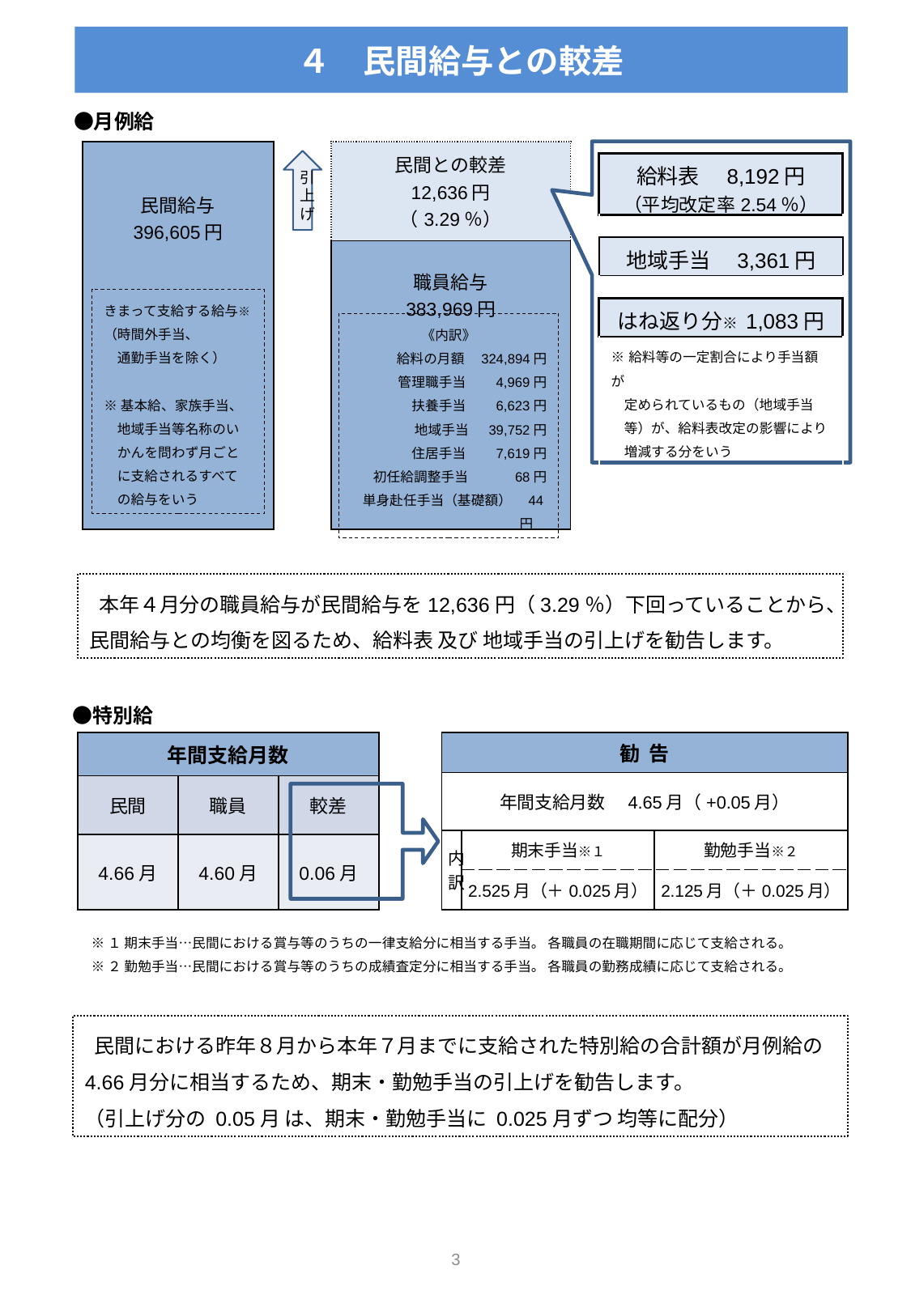

# ４　民間給与との較差
　●月例給
| 民間給与 396,605円 |  | 民間との較差 12,636円 （3.29％） |
| --- | --- | --- |
|  |  | 職員給与 383,969円 |

引上げ
| 給料表　8,192円 （平均改定率2.54％） |
| --- |
|  |
| 地域手当　3,361円 |
|  |
| はね返り分※ 1,083円 |
| ※給料等の一定割合により手当額が 定められているもの（地域手当 等）が、給料表改定の影響により 増減する分をいう |
きまって支給する給与※
（時間外手当、
　通勤手当を除く）

※基本給、家族手当、
　地域手当等名称のい
　かんを問わず月ごと
　に支給されるすべて
　の給与をいう
《内訳》
　給料の月額　324,894円
　管理職手当　　4,969円
　扶養手当　　6,623円
　地域手当　 39,752円
　住居手当　　7,619円
　初任給調整手当　 　　68円
単身赴任手当（基礎額）　44円
 本年４月分の職員給与が民間給与を12,636円（3.29％）下回っていることから、
民間給与との均衡を図るため、給料表 及び 地域手当の引上げを勧告します。
　●特別給
| 勧 告 | 勧告 |  |
| --- | --- | --- |
| 年間支給月数　4.65月（+0.05月） | 年間支給月数 |  |
| 内訳 | 期末手当※１ | 勤勉手当※２ |
|  | 2.525月（＋0.025月） | 2.125月（＋0.025月） |
| 年間支給月数 |  |  |
| --- | --- | --- |
| 民間 | 職員 | 較差 |
| 4.66月 | 4.60月 | 0.06月 |

※１ 期末手当…民間における賞与等のうちの一律支給分に相当する手当。 各職員の在職期間に応じて支給される。
※２ 勤勉手当…民間における賞与等のうちの成績査定分に相当する手当。 各職員の勤務成績に応じて支給される。
 民間における昨年８月から本年７月までに支給された特別給の合計額が月例給の  4.66月分に相当するため、期末・勤勉手当の引上げを勧告します。
（引上げ分の 0.05月 は、期末・勤勉手当に 0.025月ずつ 均等に配分）
3